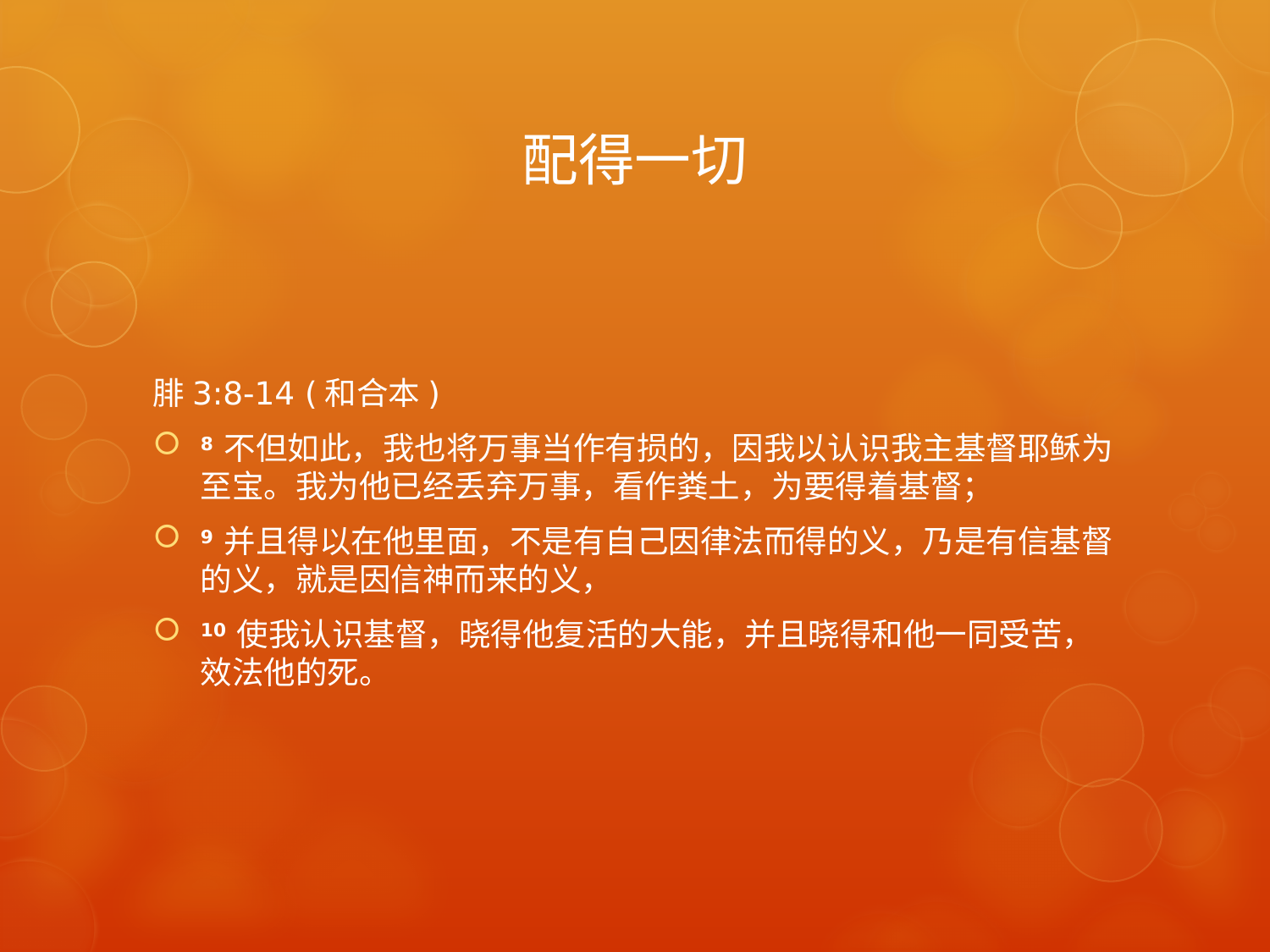

# 配得一切
腓3:8-14 (和合本)
8 不但如此，我也将万事当作有损的，因我以认识我主基督耶稣为至宝。我为他已经丢弃万事，看作粪土，为要得着基督；
9 并且得以在他里面，不是有自己因律法而得的义，乃是有信基督的义，就是因信神而来的义，
10 使我认识基督，晓得他复活的大能，并且晓得和他一同受苦，效法他的死。